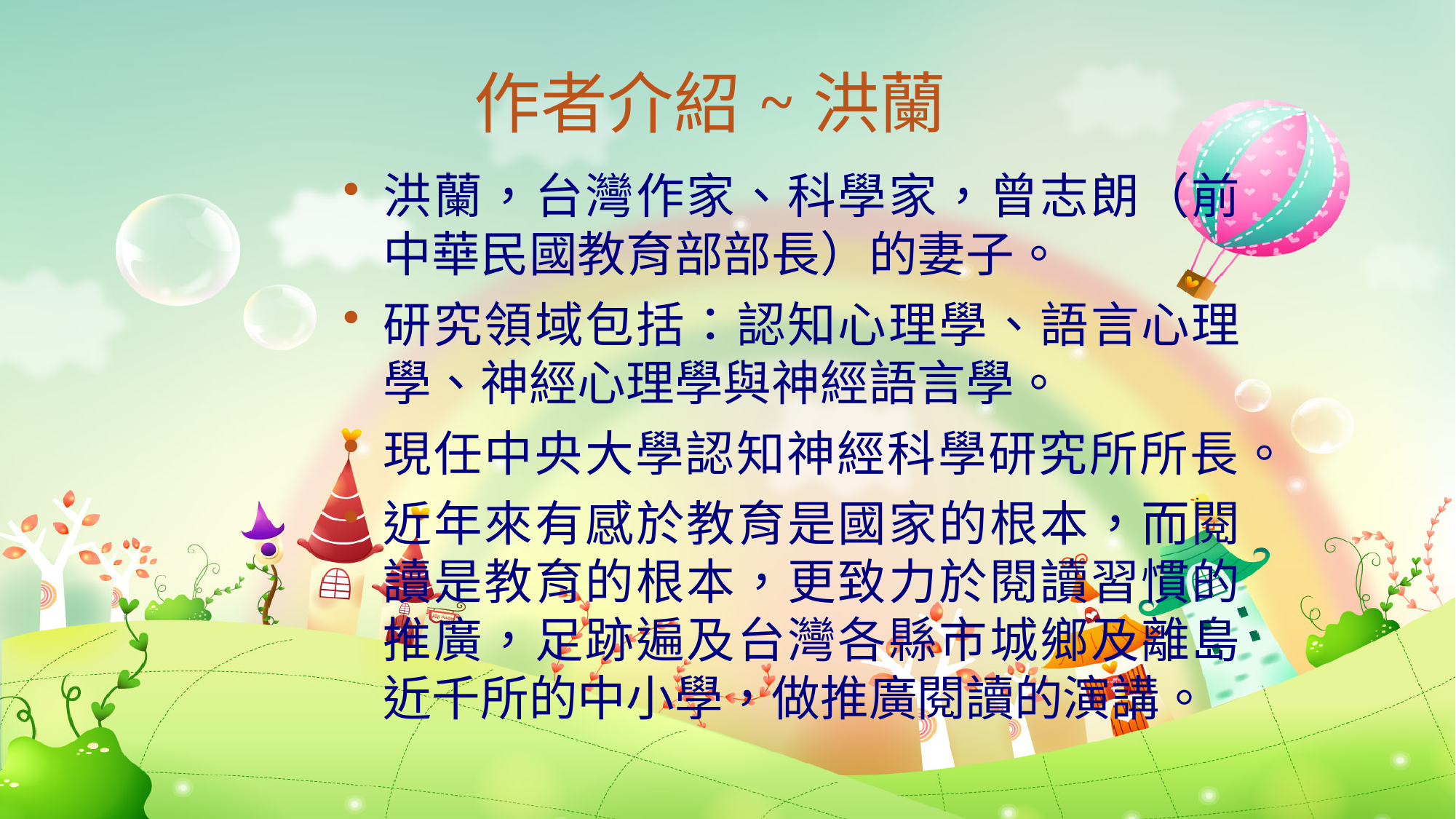

作者介紹~洪蘭
洪蘭，台灣作家、科學家，曾志朗（前中華民國教育部部長）的妻子。
研究領域包括：認知心理學、語言心理學、神經心理學與神經語言學。
現任中央大學認知神經科學研究所所長。
近年來有感於教育是國家的根本，而閱讀是教育的根本，更致力於閱讀習慣的推廣，足跡遍及台灣各縣市城鄉及離島近千所的中小學，做推廣閱讀的演講。